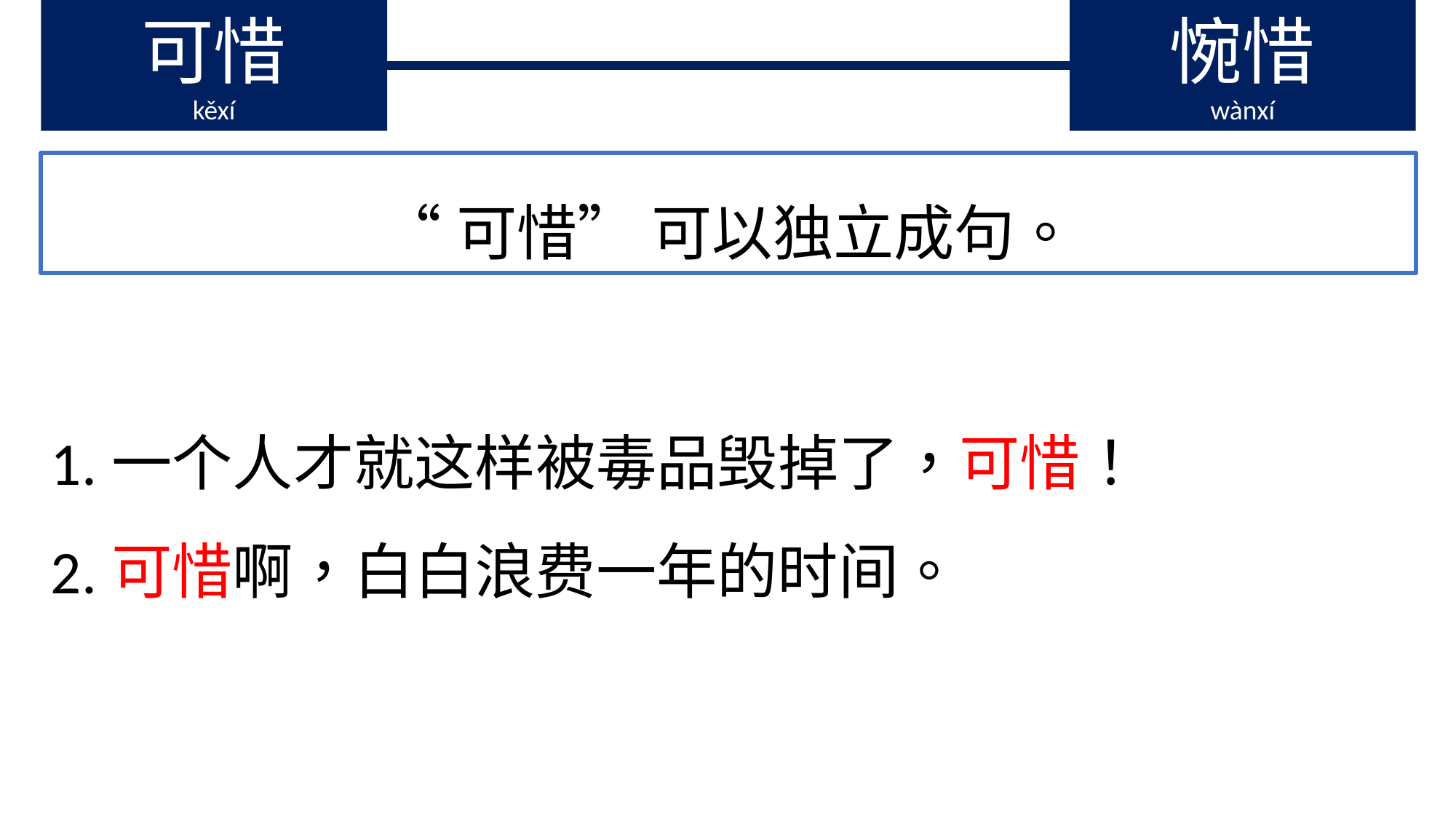

可惜
kěxí
惋惜
wànxí
“可惜” 可以独立成句。
1.一个人才就这样被毒品毁掉了，可惜！
2.可惜啊，白白浪费一年的时间。